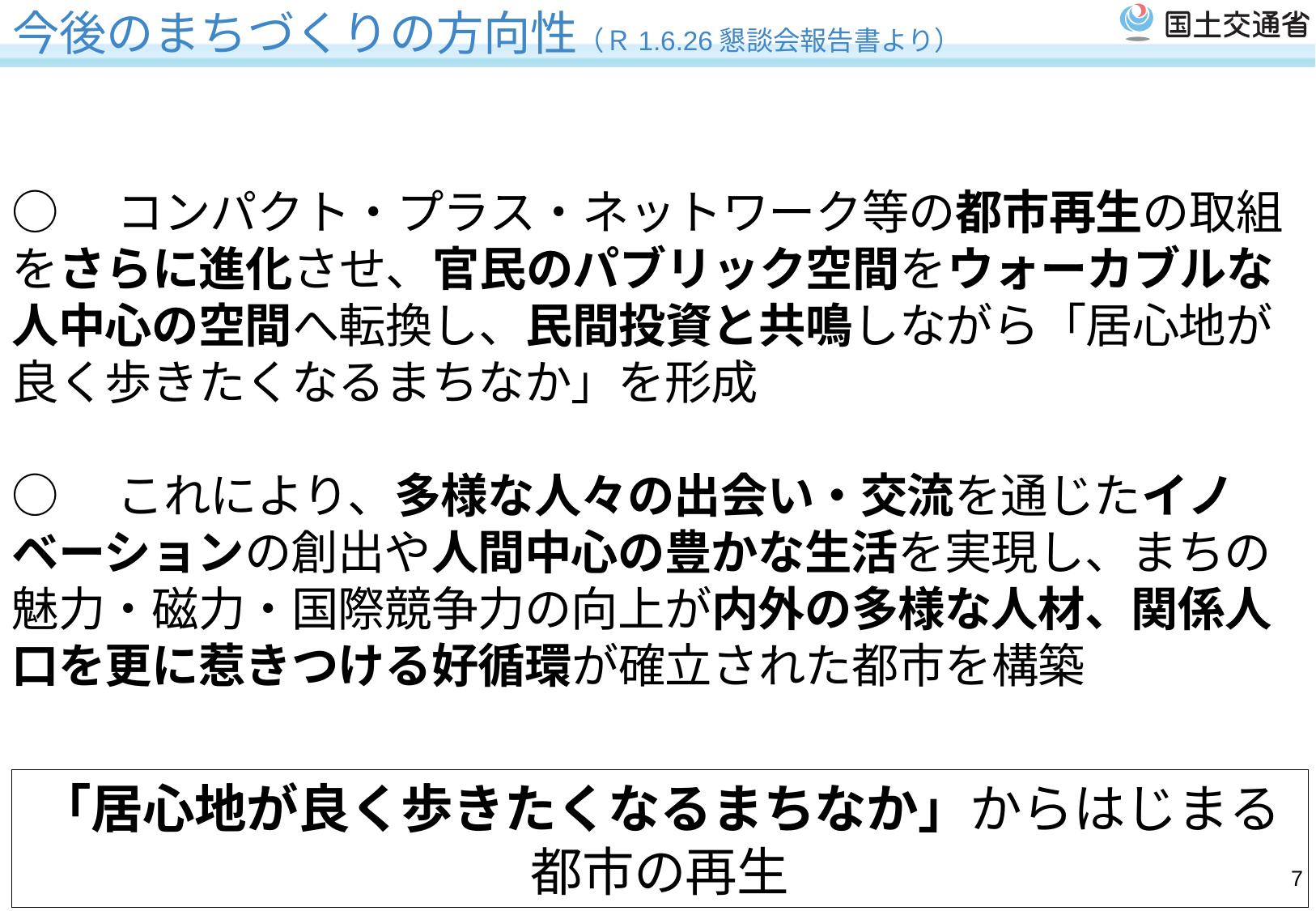

# 今後のまちづくりの方向性（Ｒ1.6.26懇談会報告書より）
○　コンパクト・プラス・ネットワーク等の都市再生の取組をさらに進化させ、官民のパブリック空間をウォーカブルな人中心の空間へ転換し、民間投資と共鳴しながら「居心地が良く歩きたくなるまちなか」を形成

○　これにより、多様な人々の出会い・交流を通じたイノベーションの創出や人間中心の豊かな生活を実現し、まちの魅力・磁力・国際競争力の向上が内外の多様な人材、関係人口を更に惹きつける好循環が確立された都市を構築
「居心地が良く歩きたくなるまちなか」からはじまる都市の再生
7